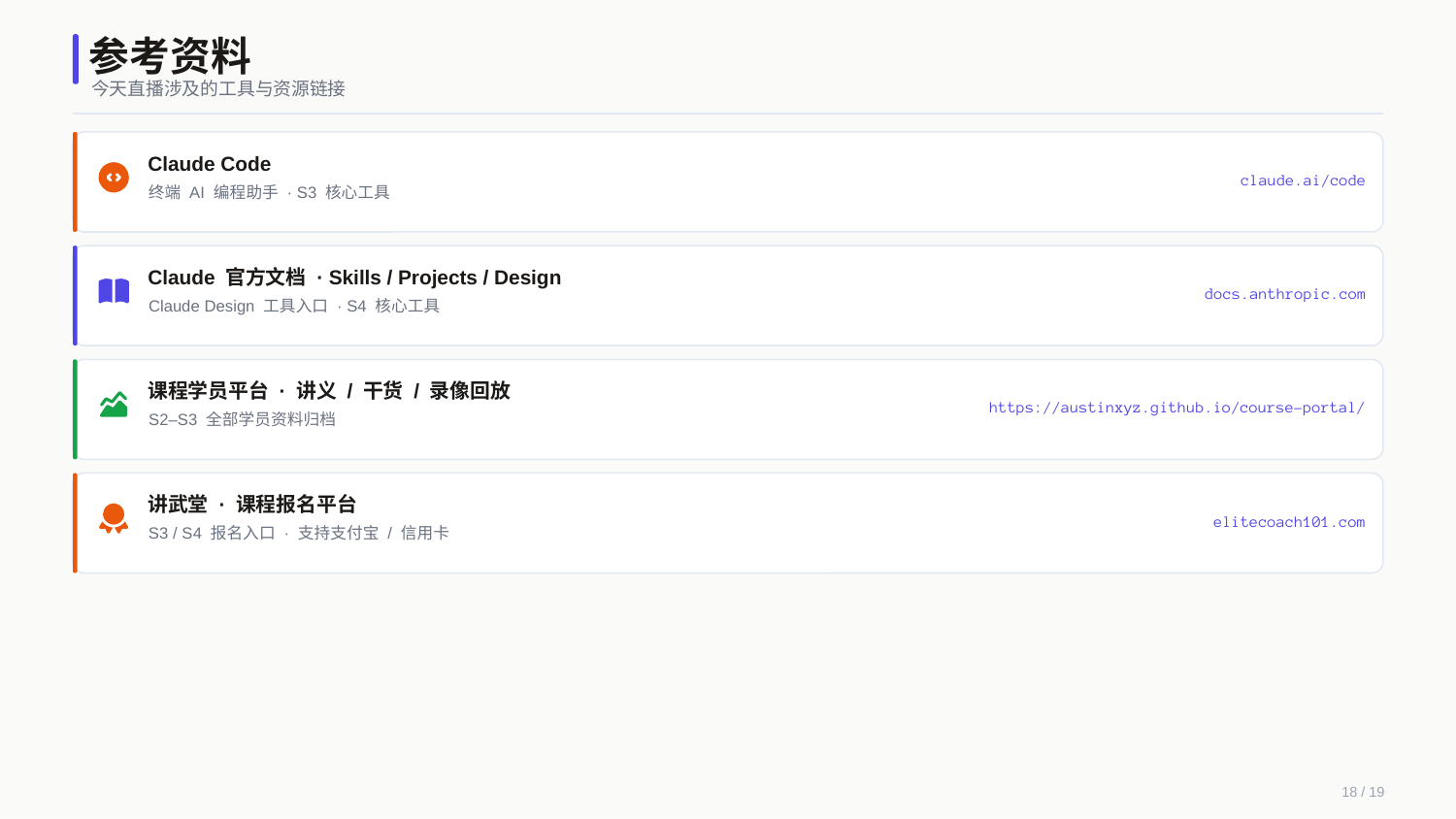

参考资料

今天直播涉及的工具与资源链接

Claude Code

claude.ai/code
终端 AI 编程助手 · S3 核心工具

Claude 官方文档 · Skills / Projects / Design

docs.anthropic.com
Claude Design 工具入口 · S4 核心工具

课程学员平台 · 讲义 / 干货 / 录像回放

https://austinxyz.github.io/course-portal/
S2–S3 全部学员资料归档

讲武堂 · 课程报名平台

elitecoach101.com
S3 / S4 报名入口 · 支持支付宝 / 信用卡
18 / 19